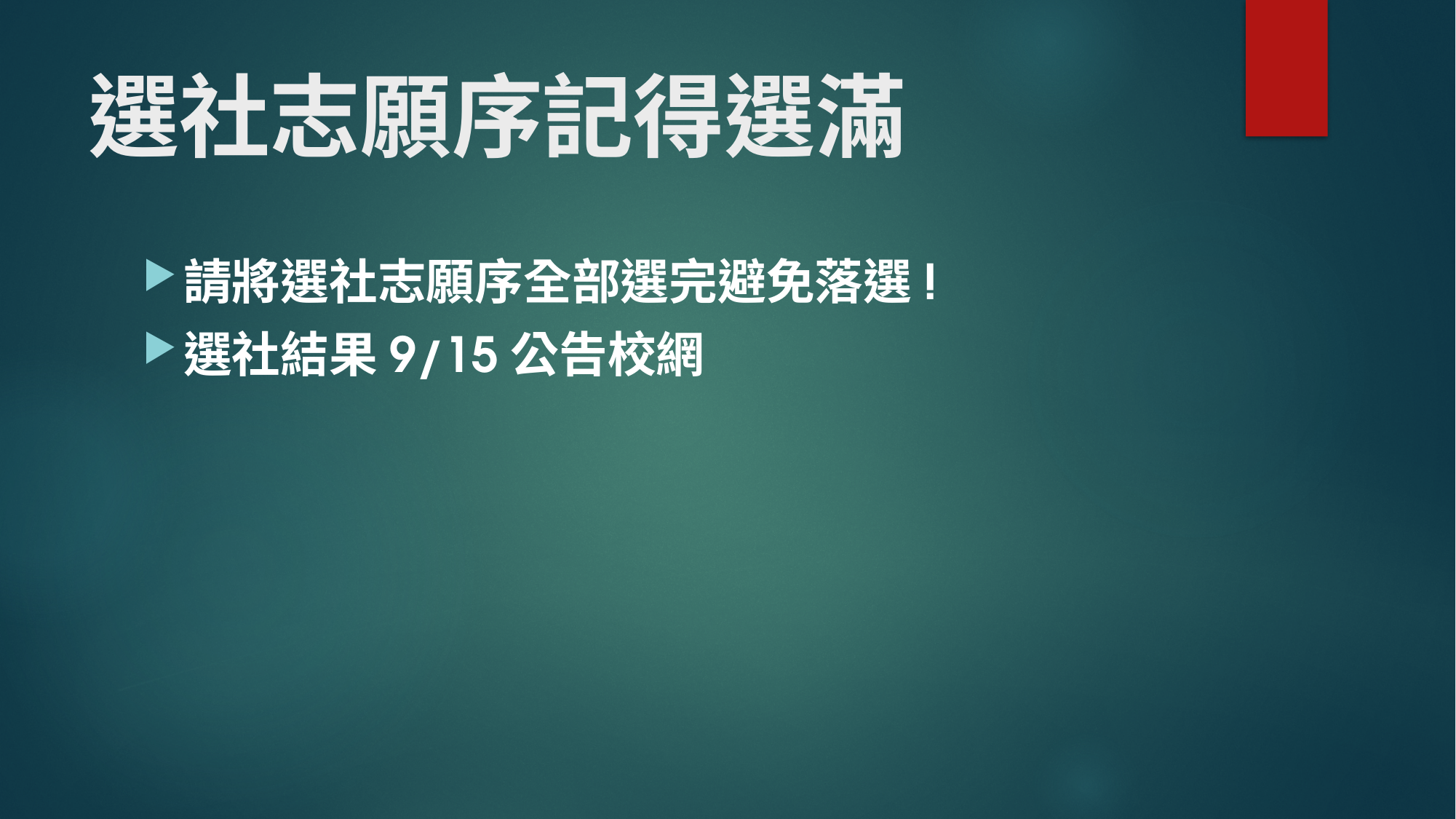

# 選社志願序記得選滿
請將選社志願序全部選完避免落選!
選社結果9/15公告校網